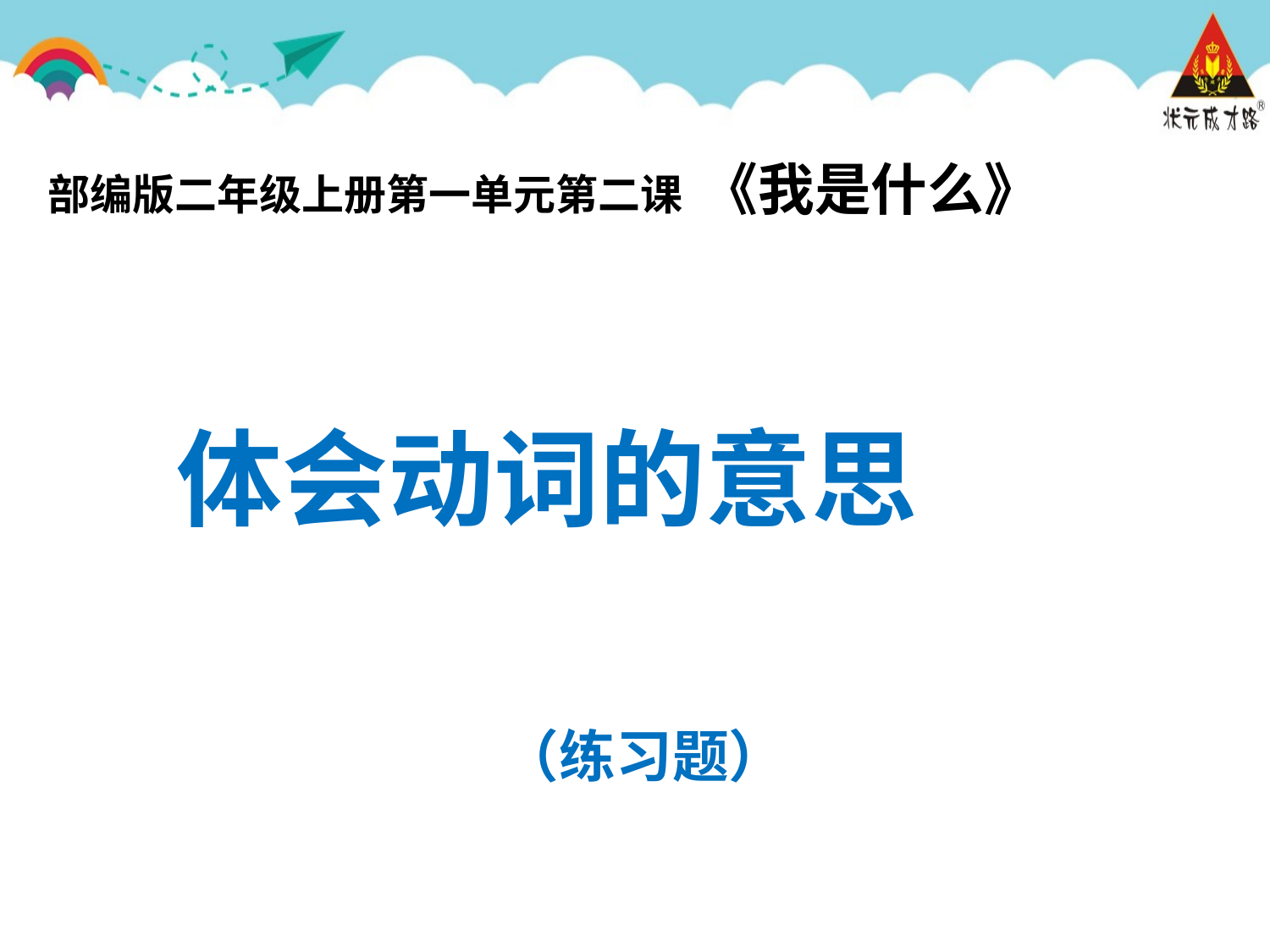

输入学段学科年级单元课时等信息部编版
部编版二年级上册第一单元第二课  《我是什么》
体会动词的意思

（练习题）